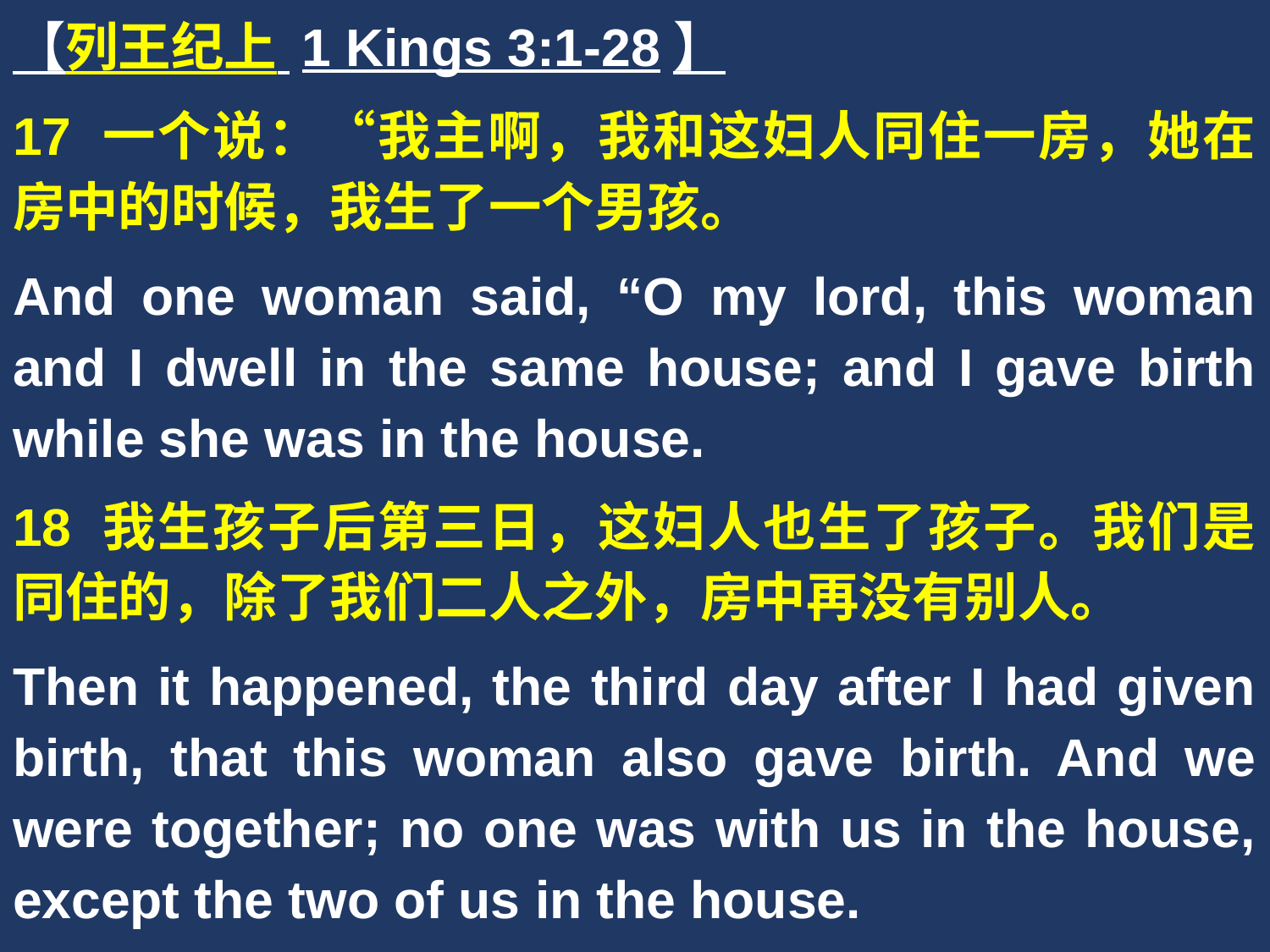

【列王纪上 1 Kings 3:1-28】
17 一个说：“我主啊，我和这妇人同住一房，她在房中的时候，我生了一个男孩。
And one woman said, “O my lord, this woman and I dwell in the same house; and I gave birth while she was in the house.
18 我生孩子后第三日，这妇人也生了孩子。我们是同住的，除了我们二人之外，房中再没有别人。
Then it happened, the third day after I had given birth, that this woman also gave birth. And we were together; no one was with us in the house, except the two of us in the house.